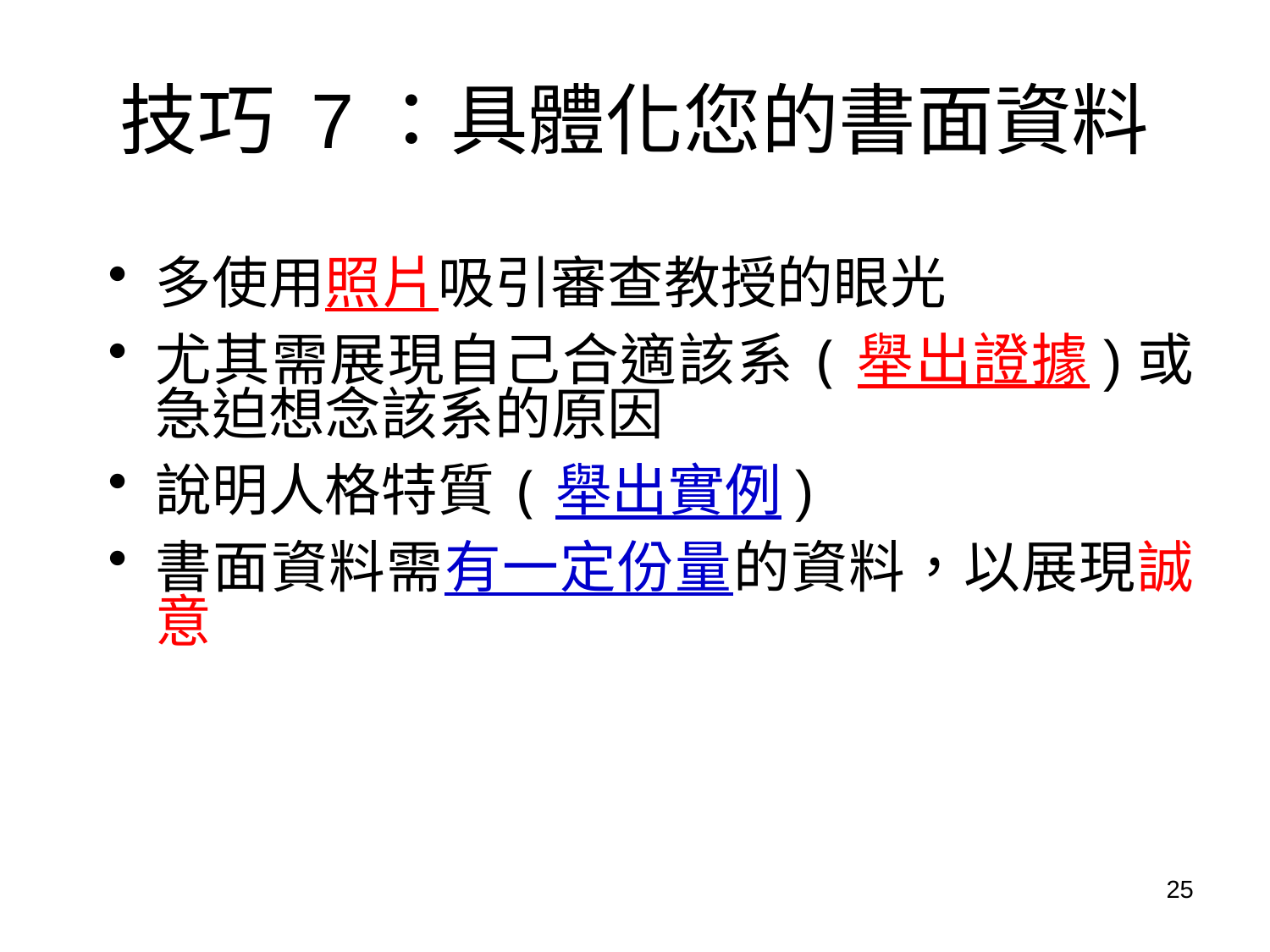

# 技巧 7：具體化您的書面資料
多使用照片吸引審查教授的眼光
尤其需展現自己合適該系(舉出證據)或急迫想念該系的原因
說明人格特質(舉出實例)
書面資料需有一定份量的資料，以展現誠意
25